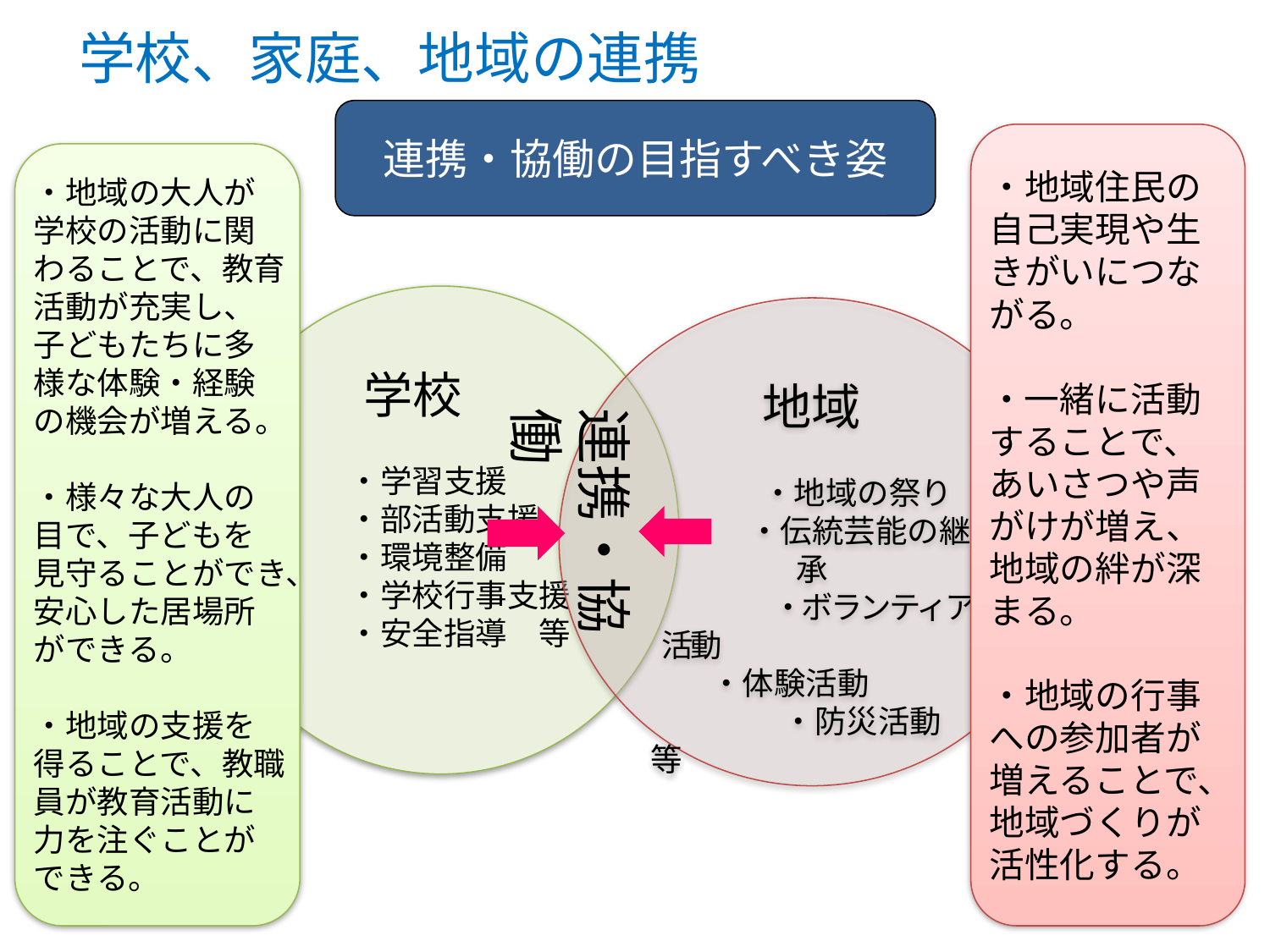

学校、家庭、地域の連携
連携・協働の目指すべき姿
・地域住民の自己実現や生きがいにつながる。

・一緒に活動することで、あいさつや声がけが増え、地域の絆が深まる。

・地域の行事への参加者が増えることで、地域づくりが活性化する。
・地域の大人が学校の活動に関わることで、教育活動が充実し、子どもたちに多様な体験・経験の機会が増える。

・様々な大人の目で、子どもを見守ることができ、安心した居場所ができる。

・地域の支援を得ることで、教職員が教育活動に力を注ぐことができる。
 　　学校

　　・学習支援
　　・部活動支援
　　・環境整備
　　・学校行事支援
　　・安全指導　等
　　　地域

　　　・地域の祭り
　　　・伝統芸能の継承
　　　　・ボランティア活動
            ・体験活動
　　　　　・防災活動  等

連携・協働